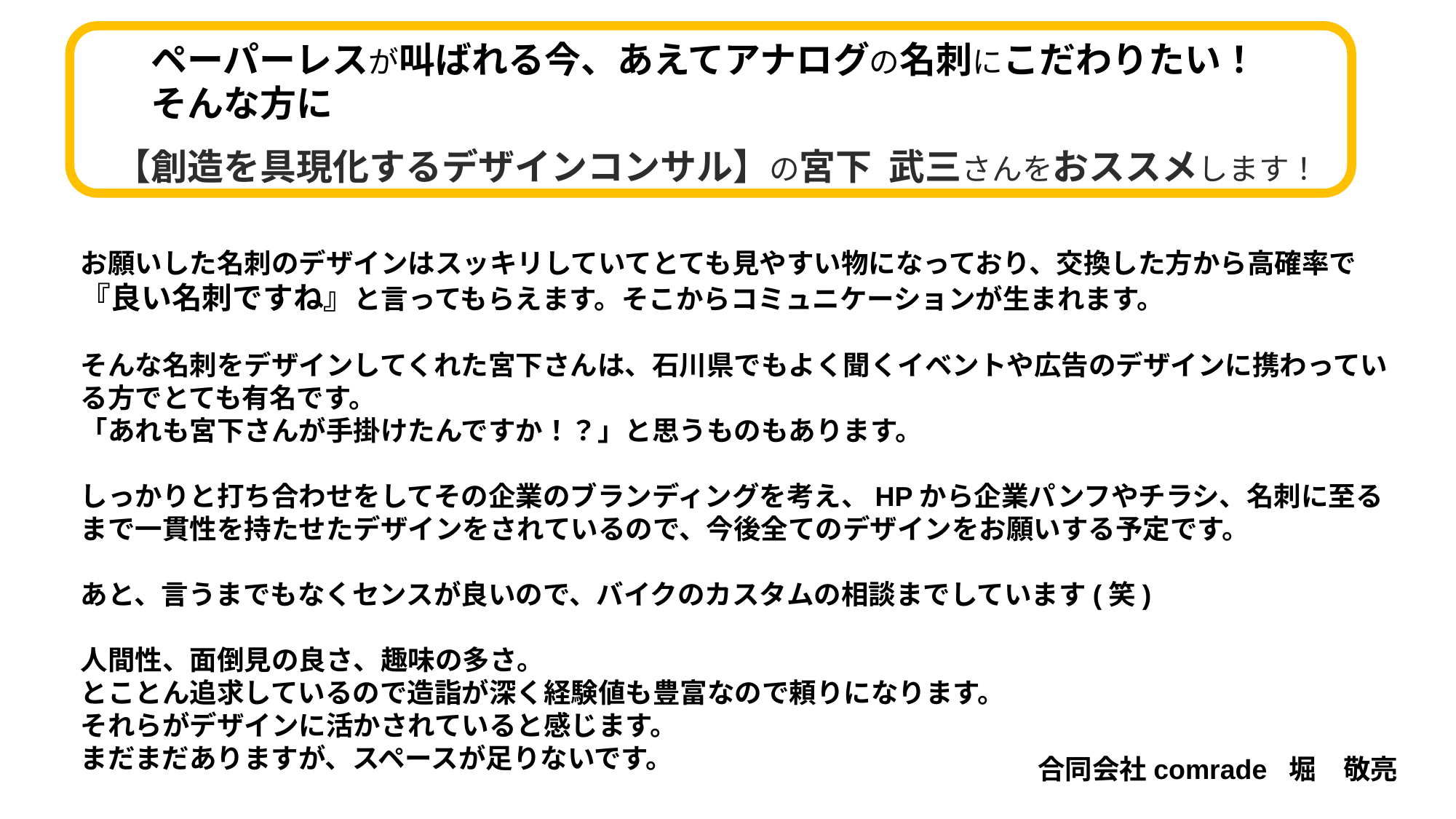

ペーパーレスが叫ばれる今、あえてアナログの名刺にこだわりたい！
　そんな方に
【創造を具現化するデザインコンサル】の宮下  武三さんをおススメします！
お願いした名刺のデザインはスッキリしていてとても見やすい物になっており、交換した方から高確率で
『良い名刺ですね』と言ってもらえます。そこからコミュニケーションが生まれます。

そんな名刺をデザインしてくれた宮下さんは、石川県でもよく聞くイベントや広告のデザインに携わっている方でとても有名です。
「あれも宮下さんが手掛けたんですか！？」と思うものもあります。

しっかりと打ち合わせをしてその企業のブランディングを考え、HPから企業パンフやチラシ、名刺に至るまで一貫性を持たせたデザインをされているので、今後全てのデザインをお願いする予定です。

あと、言うまでもなくセンスが良いので、バイクのカスタムの相談までしています(笑)

人間性、面倒見の良さ、趣味の多さ。
とことん追求しているので造詣が深く経験値も豊富なので頼りになります。
それらがデザインに活かされていると感じます。
まだまだありますが、スペースが足りないです。
合同会社comrade  堀　敬亮